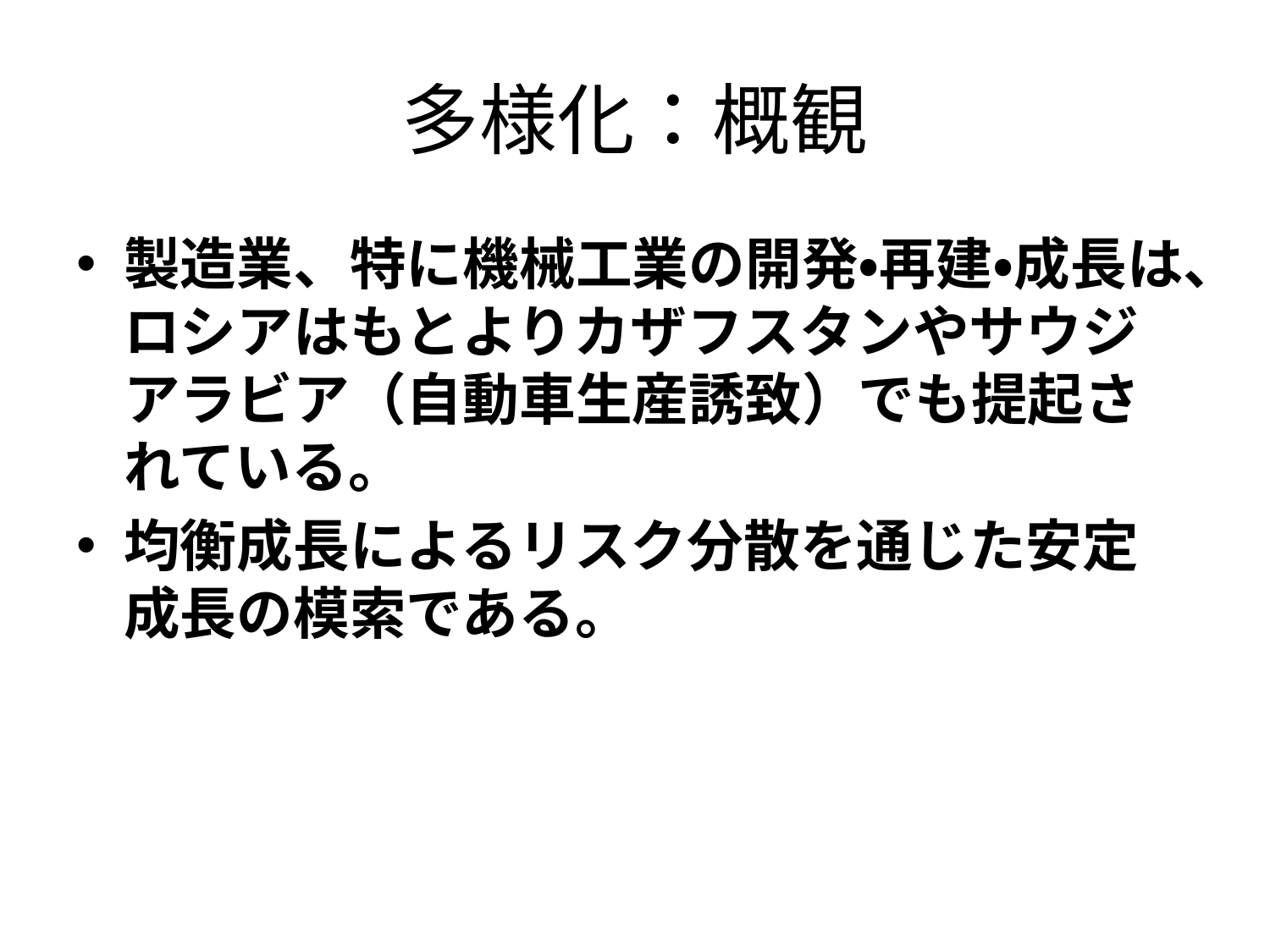

# 多様化：概観
製造業、特に機械工業の開発・再建・成長は、ロシアはもとよりカザフスタンやサウジアラビア（自動車生産誘致）でも提起されている。
均衡成長によるリスク分散を通じた安定成長の模索である。